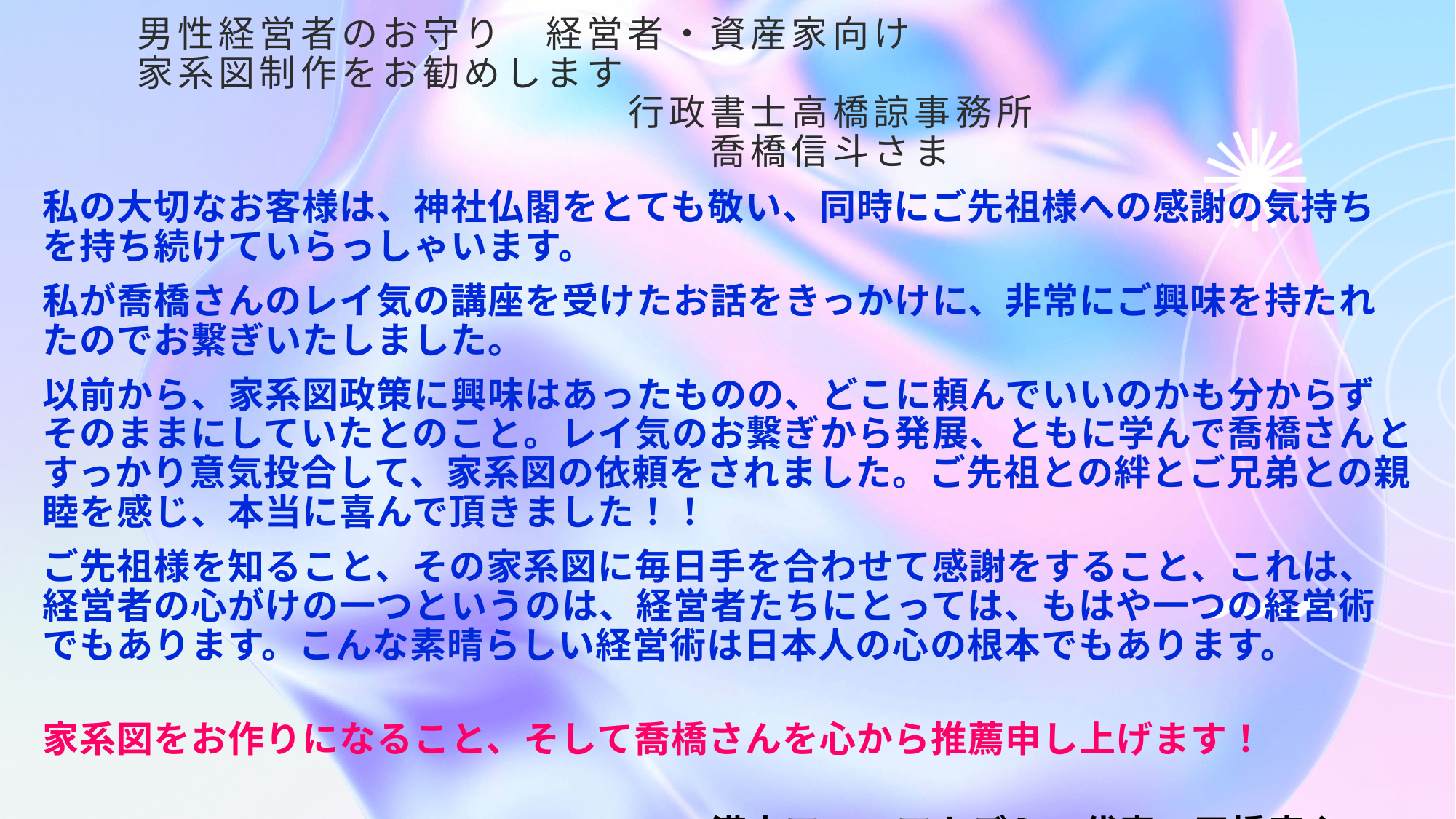

# 男性経営者のお守り　経営者・資産家向け 家系図制作をお勧めします 　　　　　　　　　　　　行政書士高橋諒事務所 　　　　　　　　　　　　　　喬橋信斗さま
私の大切なお客様は、神社仏閣をとても敬い、同時にご先祖様への感謝の気持ちを持ち続けていらっしゃいます。
私が喬橋さんのレイ気の講座を受けたお話をきっかけに、非常にご興味を持たれたのでお繋ぎいたしました。
以前から、家系図政策に興味はあったものの、どこに頼んでいいのかも分からずそのままにしていたとのこと。レイ気のお繋ぎから発展、ともに学んで喬橋さんとすっかり意気投合して、家系図の依頼をされました。ご先祖との絆とご兄弟との親睦を感じ、本当に喜んで頂きました！！
ご先祖様を知ること、その家系図に毎日手を合わせて感謝をすること、これは、経営者の心がけの一つというのは、経営者たちにとっては、もはや一つの経営術でもあります。こんな素晴らしい経営術は日本人の心の根本でもあります。
家系図をお作りになること、そして喬橋さんを心から推薦申し上げます！
　　　　　　　　　　　　　　　　　　漢方アロマアカデミー代表　平橋摩や